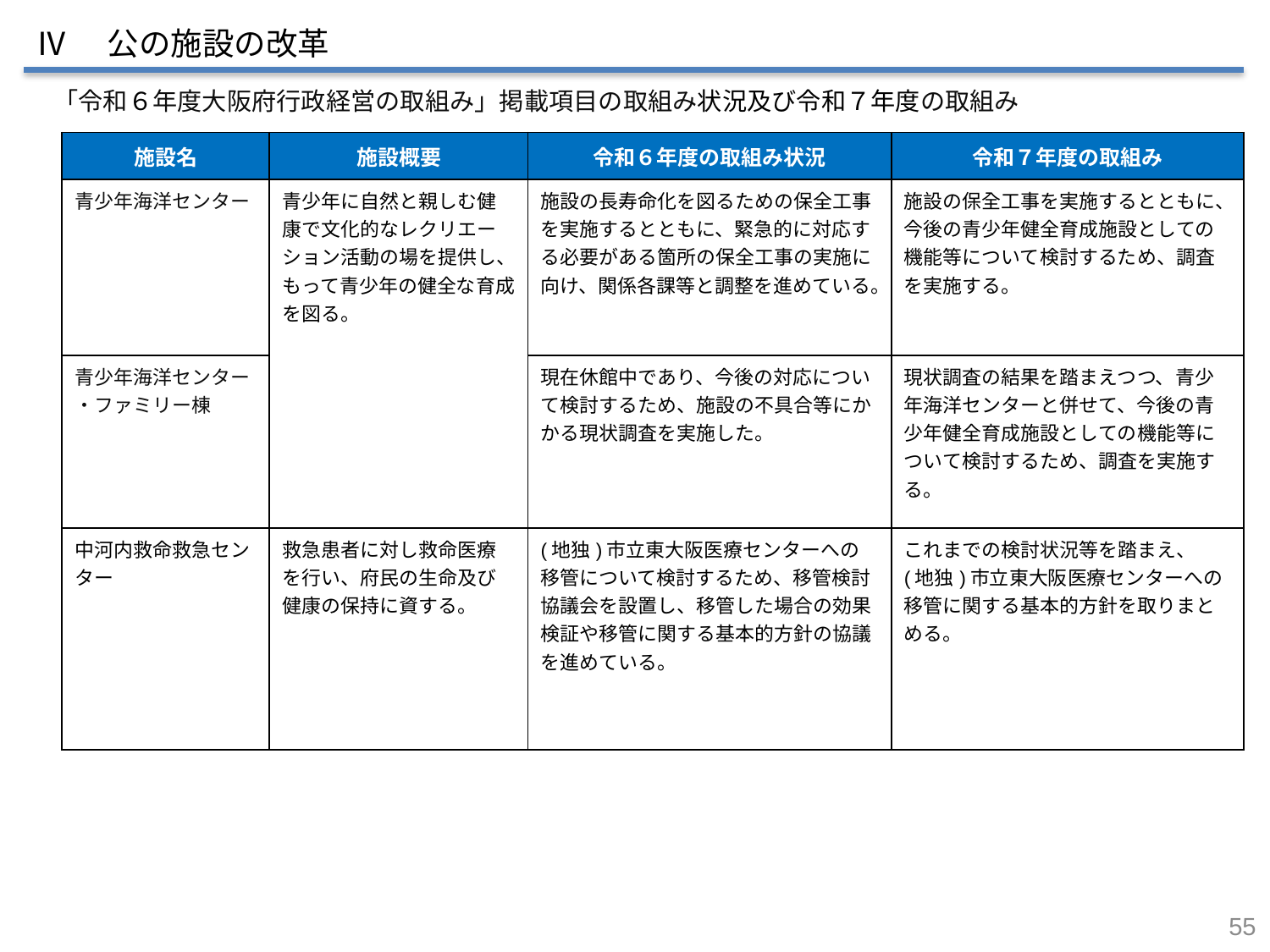

Ⅳ　公の施設の改革
「令和６年度大阪府行政経営の取組み」掲載項目の取組み状況及び令和７年度の取組み
| 施設名 | 施設概要 | 令和６年度の取組み状況 | 令和７年度の取組み |
| --- | --- | --- | --- |
| 青少年海洋センター | 青少年に自然と親しむ健康で文化的なレクリエーション活動の場を提供し、もって青少年の健全な育成を図る。 | 施設の長寿命化を図るための保全工事を実施するとともに、緊急的に対応する必要がある箇所の保全工事の実施に向け、関係各課等と調整を進めている。 | 施設の保全工事を実施するとともに、今後の青少年健全育成施設としての機能等について検討するため、調査を実施する。 |
| 青少年海洋センター ・ファミリー棟 |  | 現在休館中であり、今後の対応について検討するため、施設の不具合等にかかる現状調査を実施した。 | 現状調査の結果を踏まえつつ、青少年海洋センターと併せて、今後の青少年健全育成施設としての機能等について検討するため、調査を実施する。 |
| 中河内救命救急センター | 救急患者に対し救命医療を行い、府民の生命及び健康の保持に資する。 | (地独)市立東大阪医療センターへの移管について検討するため、移管検討協議会を設置し、移管した場合の効果検証や移管に関する基本的方針の協議を進めている。 | これまでの検討状況等を踏まえ、(地独)市立東大阪医療センターへの移管に関する基本的方針を取りまとめる。 |
55